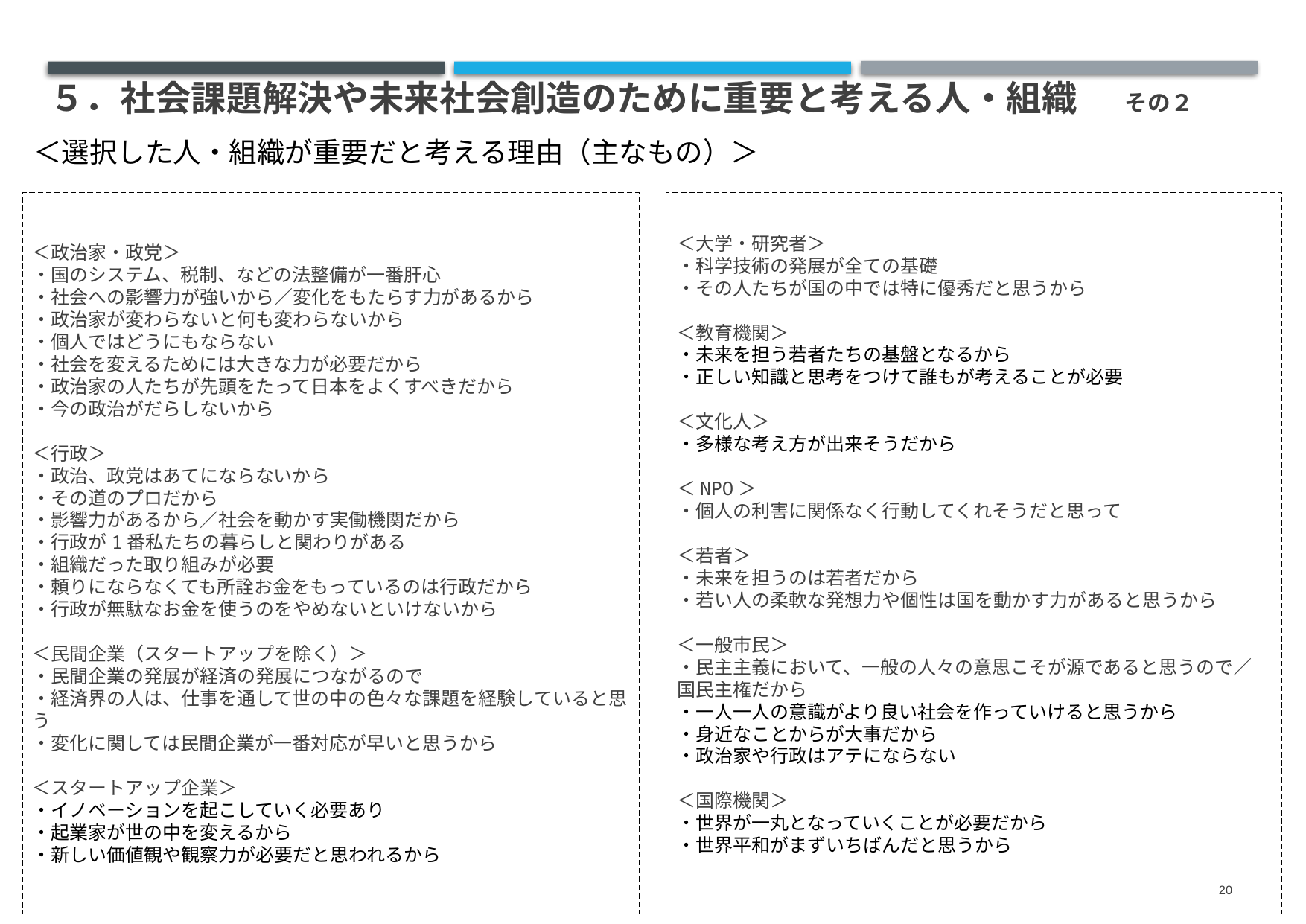

# ５．社会課題解決や未来社会創造のために重要と考える人・組織　　その２
＜選択した人・組織が重要だと考える理由（主なもの）＞
＜政治家・政党＞
・国のシステム、税制、などの法整備が一番肝心
・社会への影響力が強いから／変化をもたらす力があるから
・政治家が変わらないと何も変わらないから
・個人ではどうにもならない
・社会を変えるためには大きな力が必要だから
・政治家の人たちが先頭をたって日本をよくすべきだから
・今の政治がだらしないから

＜行政＞
・政治、政党はあてにならないから
・その道のプロだから
・影響力があるから／社会を動かす実働機関だから
・行政が1番私たちの暮らしと関わりがある
・組織だった取り組みが必要
・頼りにならなくても所詮お金をもっているのは行政だから
・行政が無駄なお金を使うのをやめないといけないから

＜民間企業（スタートアップを除く）＞
・民間企業の発展が経済の発展につながるので
・経済界の人は、仕事を通して世の中の色々な課題を経験していると思う
・変化に関しては民間企業が一番対応が早いと思うから

＜スタートアップ企業＞
・イノベーションを起こしていく必要あり
・起業家が世の中を変えるから
・新しい価値観や観察力が必要だと思われるから

＜大学・研究者＞
・科学技術の発展が全ての基礎
・その人たちが国の中では特に優秀だと思うから

＜教育機関＞
・未来を担う若者たちの基盤となるから
・正しい知識と思考をつけて誰もが考えることが必要

＜文化人＞
・多様な考え方が出来そうだから

＜NPO＞
・個人の利害に関係なく行動してくれそうだと思って

＜若者＞
・未来を担うのは若者だから
・若い人の柔軟な発想力や個性は国を動かす力があると思うから

＜一般市民＞
・民主主義において、一般の人々の意思こそが源であると思うので／国民主権だから
・一人一人の意識がより良い社会を作っていけると思うから
・身近なことからが大事だから
・政治家や行政はアテにならない

＜国際機関＞
・世界が一丸となっていくことが必要だから
・世界平和がまずいちばんだと思うから

20